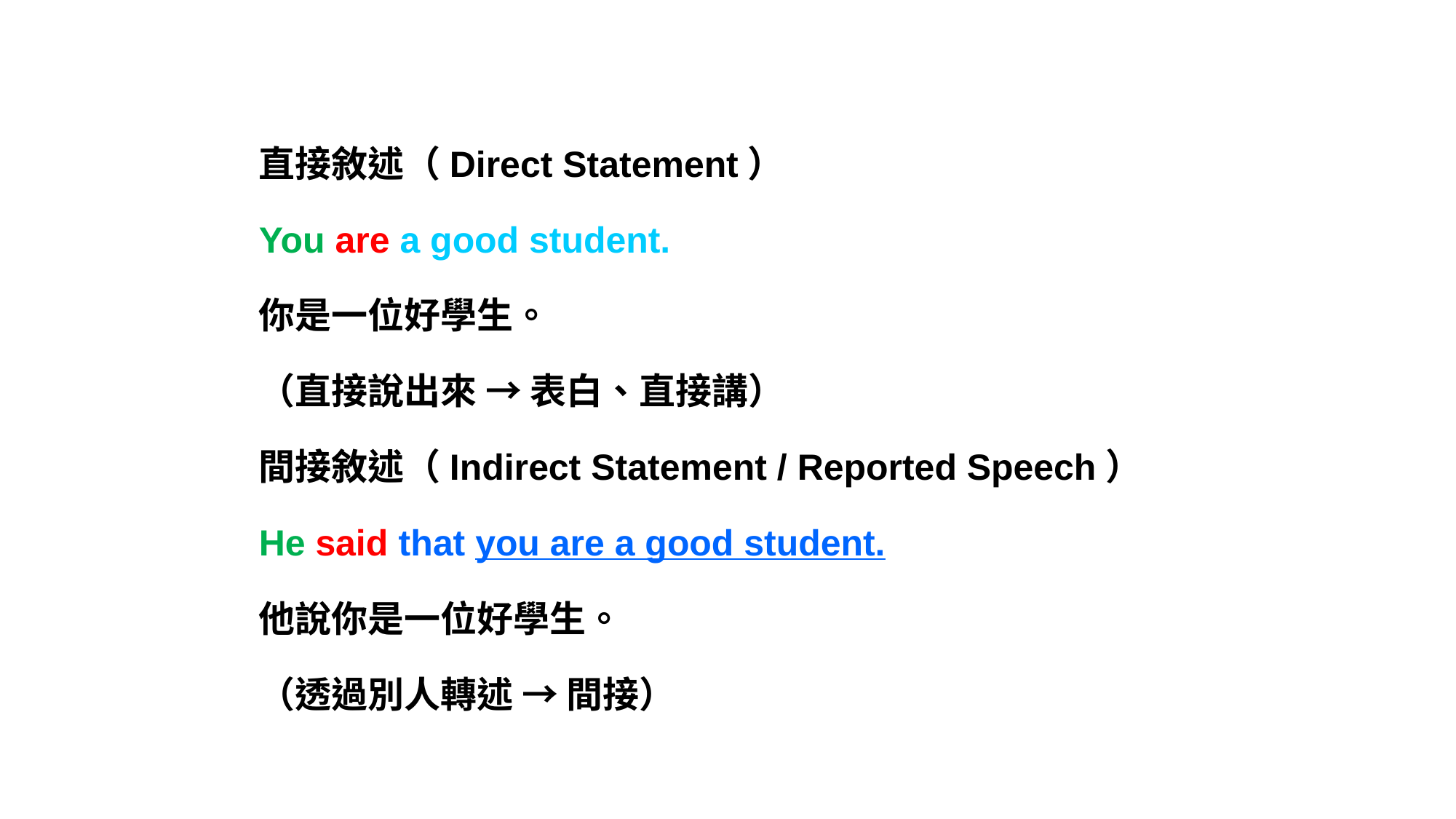

直接敘述（Direct Statement）
You are a good student.
你是一位好學生。
（直接說出來 → 表白、直接講）
間接敘述（Indirect Statement / Reported Speech）
He said that you are a good student.
他說你是一位好學生。
（透過別人轉述 → 間接）